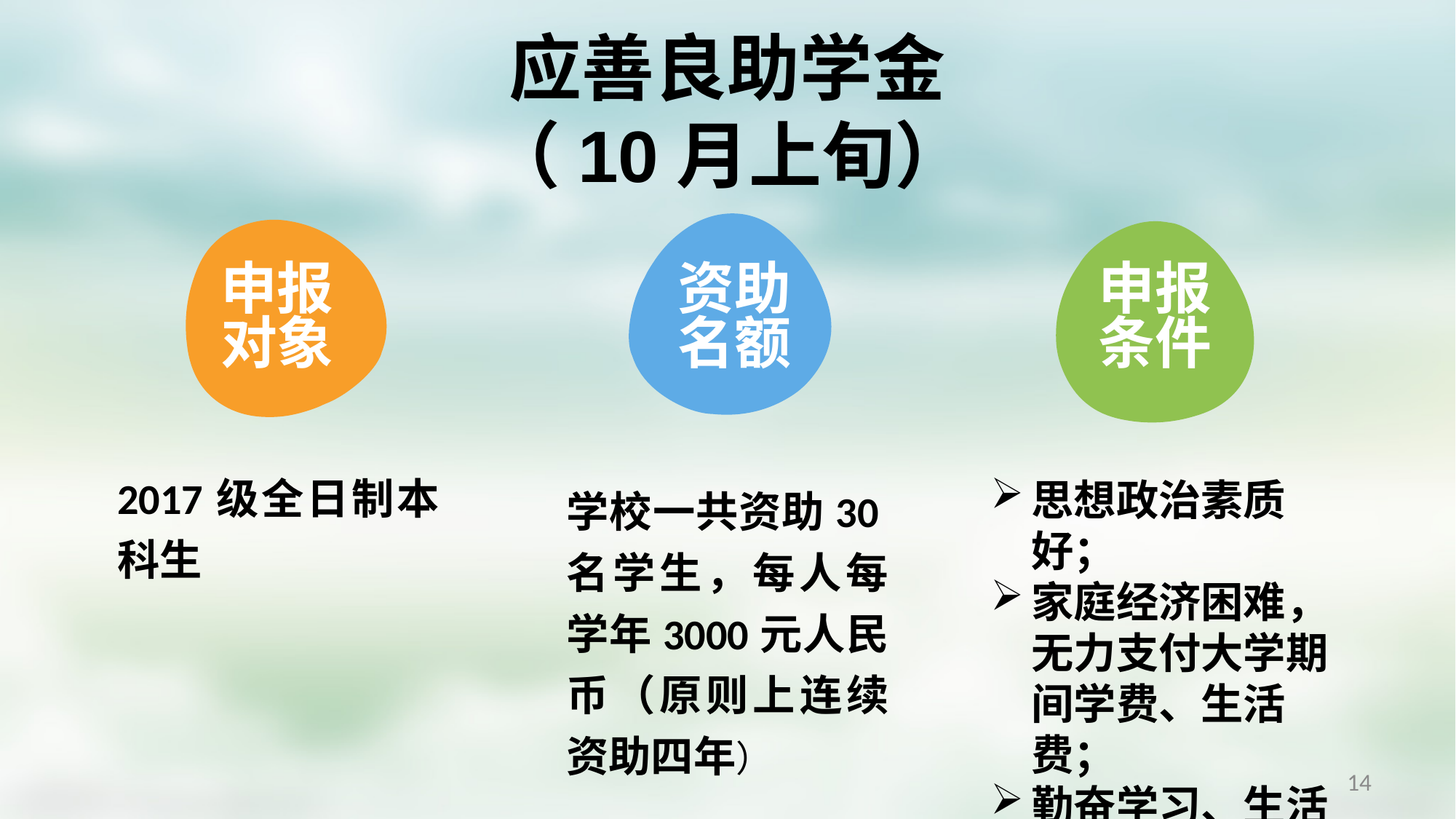

应善良助学金
（10月上旬）

申报
对象
资助
名额
申报
条件
2017级全日制本科生
思想政治素质好；
家庭经济困难，无力支付大学期间学费、生活费；
勤奋学习、生活俭朴
学校一共资助30名学生，每人每学年3000元人民币（原则上连续资助四年）
14